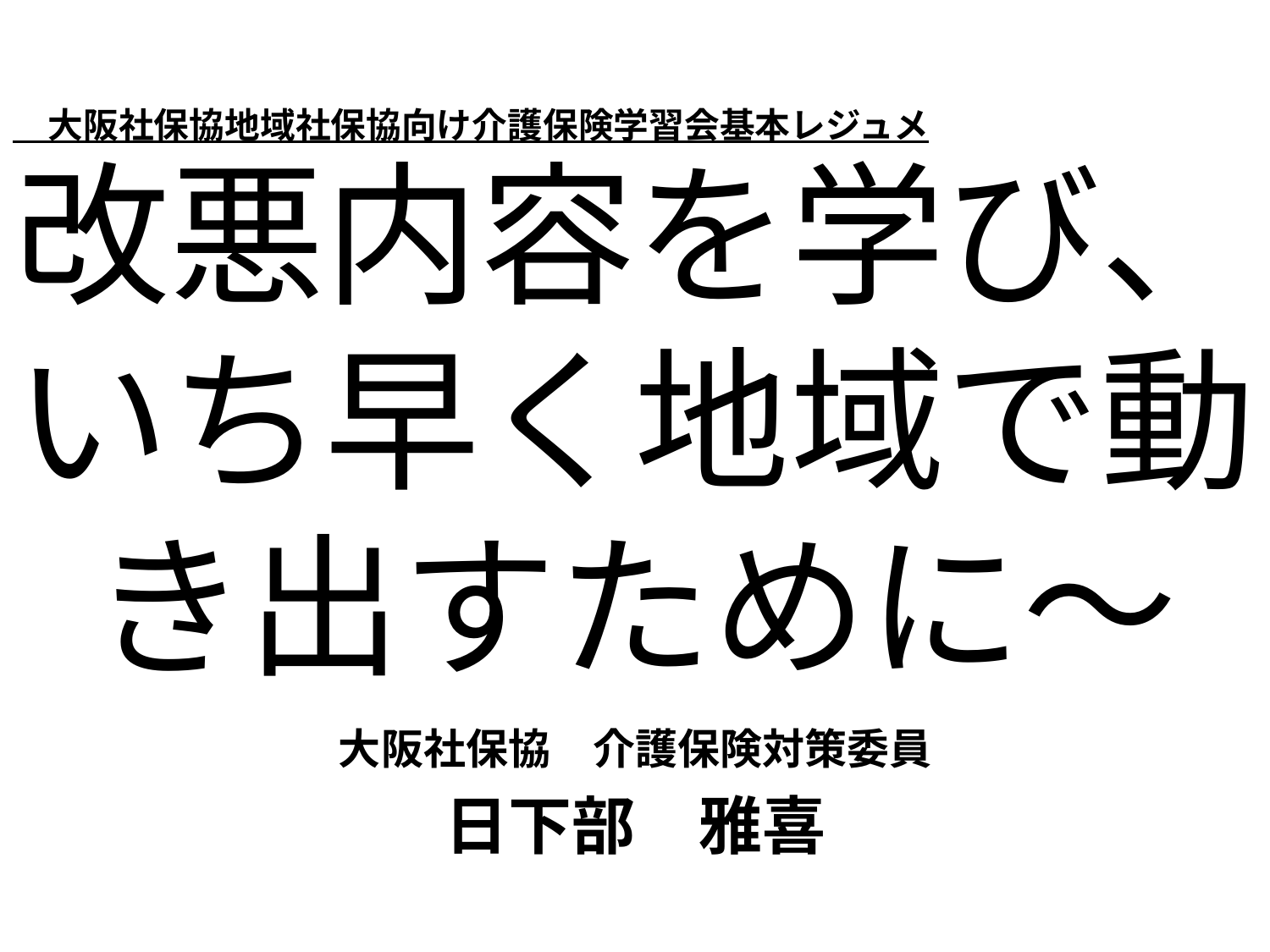

大阪社保協地域社保協向け介護保険学習会基本レジュメ
# 改悪内容を学び、いち早く地域で動き出すために～

大阪社保協　介護保険対策委員
日下部　雅喜